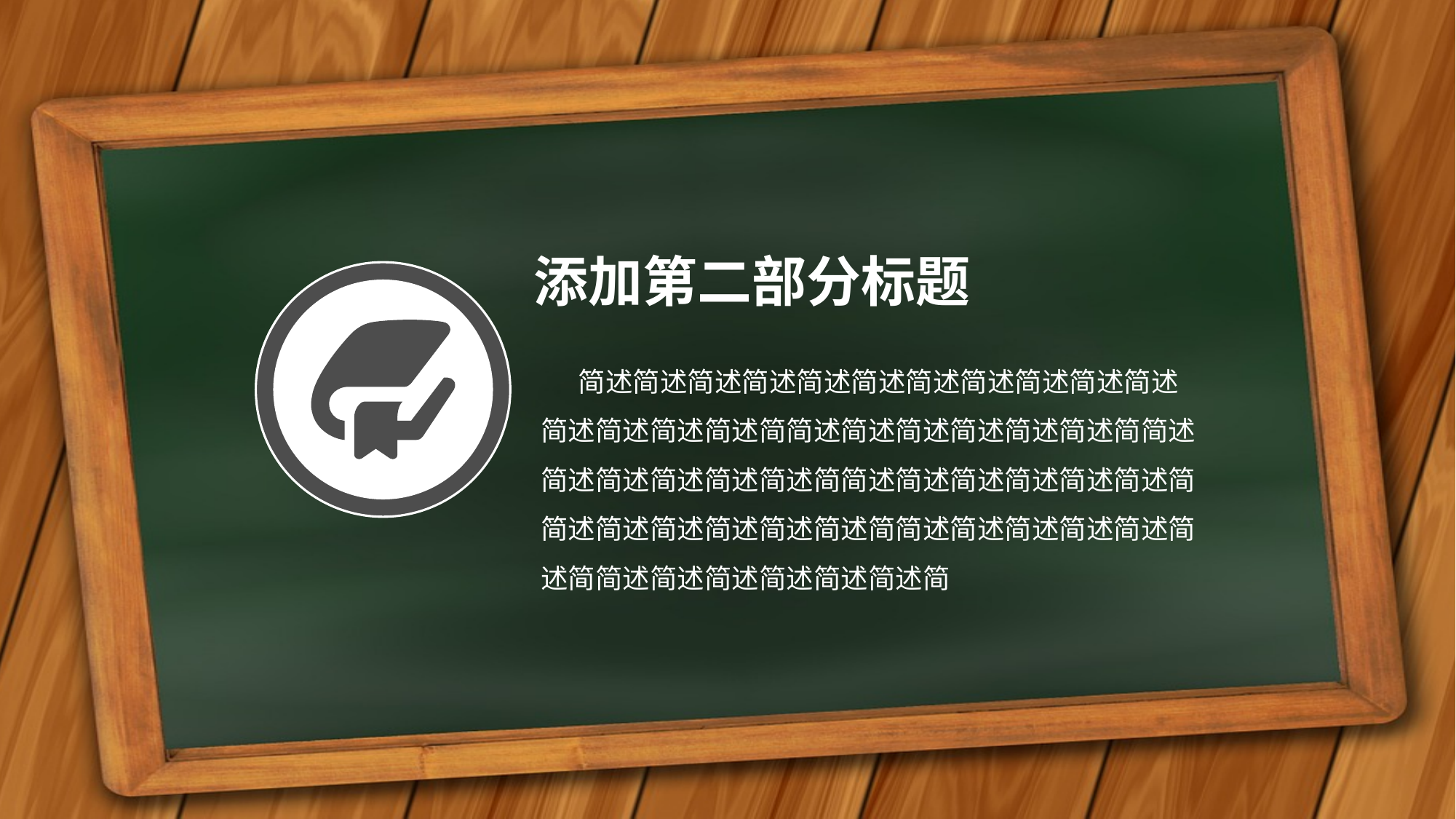

添加第二部分标题

     简述简述简述简述简述简述简述简述简述简述简述简述简述简述简述简简述简述简述简述简述简述简简述简述简述简述简述简述简简述简述简述简述简述简述简简述简述简述简述简述简述简简述简述简述简述简述简述简简述简述简述简述简述简述简